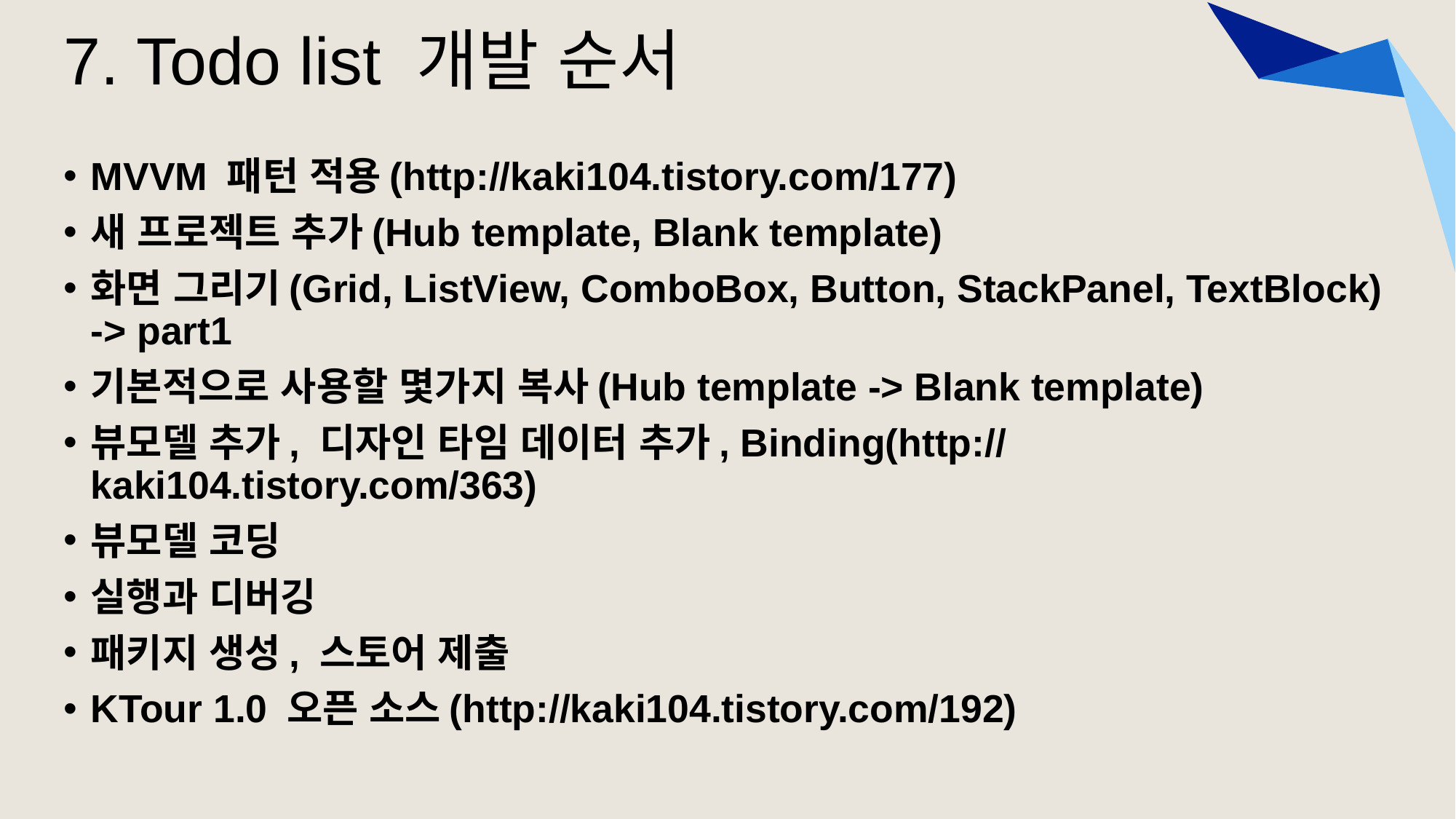

# 7. Todo list 개발 순서
MVVM 패턴 적용(http://kaki104.tistory.com/177)
새 프로젝트 추가(Hub template, Blank template)
화면 그리기(Grid, ListView, ComboBox, Button, StackPanel, TextBlock) -> part1
기본적으로 사용할 몇가지 복사(Hub template -> Blank template)
뷰모델 추가, 디자인 타임 데이터 추가, Binding(http://kaki104.tistory.com/363)
뷰모델 코딩
실행과 디버깅
패키지 생성, 스토어 제출
KTour 1.0 오픈 소스(http://kaki104.tistory.com/192)